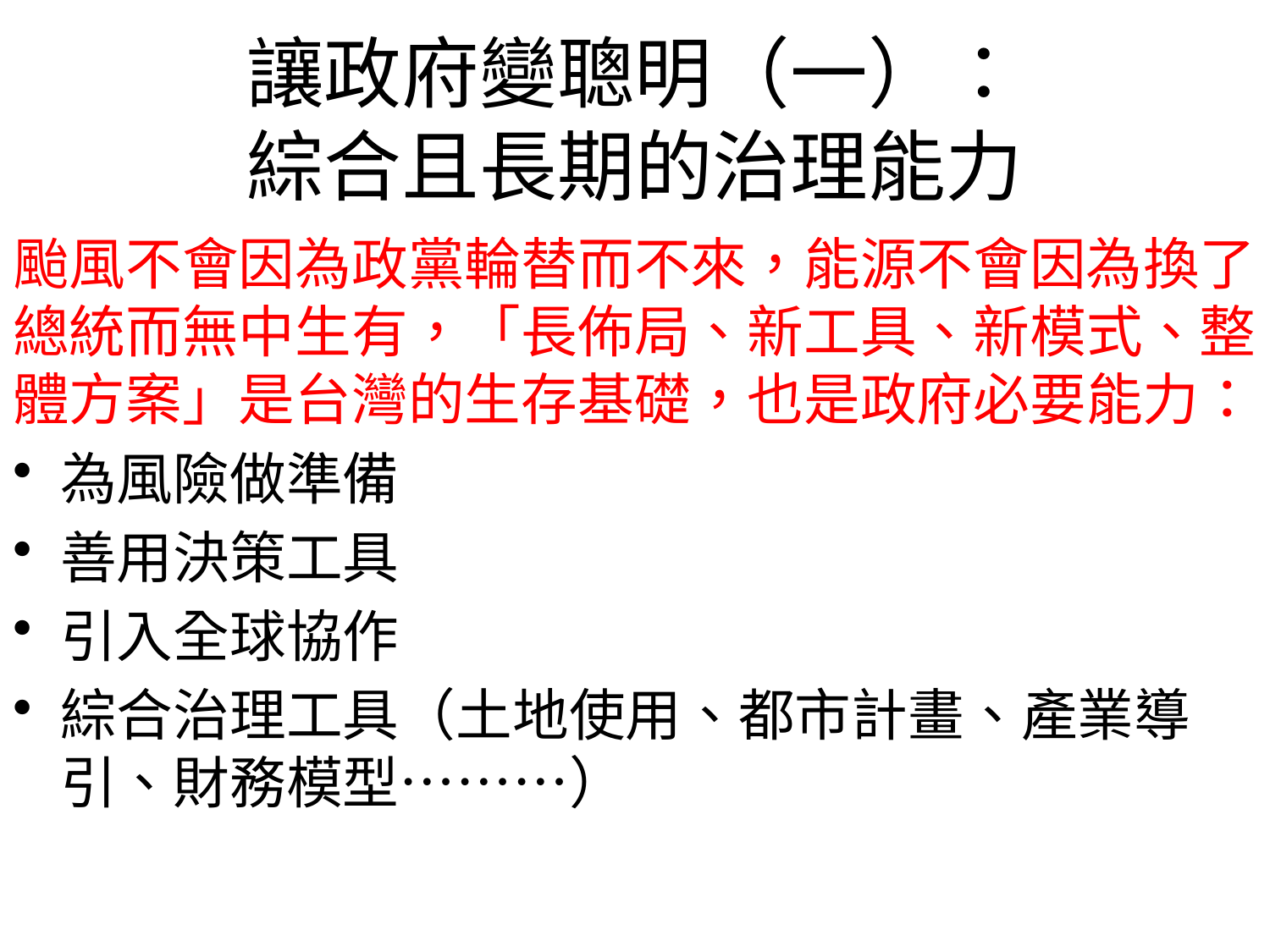

# 讓政府變聰明（一）： 綜合且長期的治理能力
颱風不會因為政黨輪替而不來，能源不會因為換了總統而無中生有，「長佈局、新工具、新模式、整體方案」是台灣的生存基礎，也是政府必要能力：
為風險做準備
善用決策工具
引入全球協作
綜合治理工具（土地使用、都市計畫、產業導引、財務模型………）